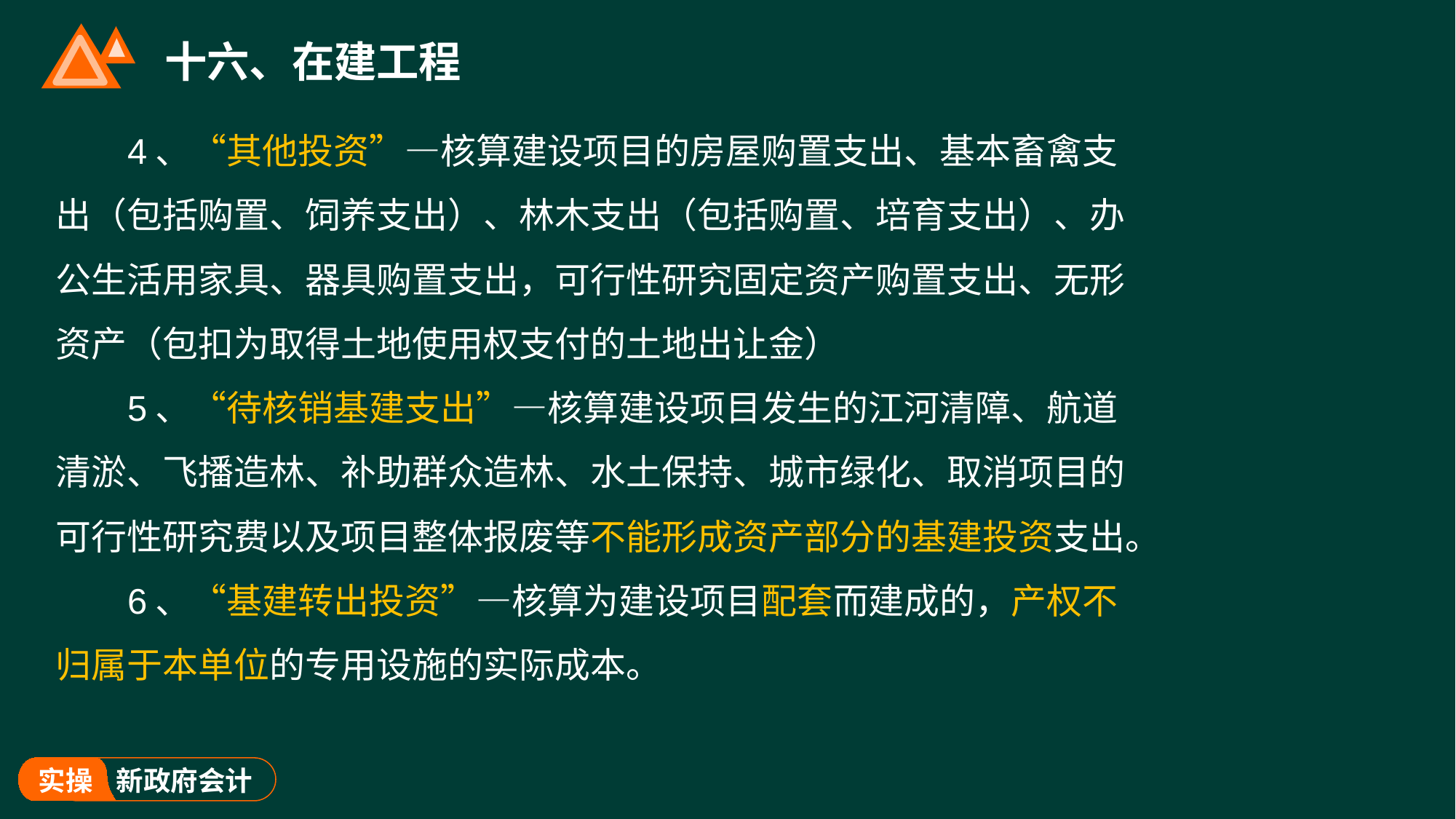

# 十六、在建工程
4、“其他投资”—核算建设项目的房屋购置支出、基本畜禽支出（包括购置、饲养支出）、林木支出（包括购置、培育支出）、办公生活用家具、器具购置支出，可行性研究固定资产购置支出、无形资产（包扣为取得土地使用权支付的土地出让金）
5、“待核销基建支出”—核算建设项目发生的江河清障、航道清淤、飞播造林、补助群众造林、水土保持、城市绿化、取消项目的可行性研究费以及项目整体报废等不能形成资产部分的基建投资支出。
6、“基建转出投资”—核算为建设项目配套而建成的，产权不归属于本单位的专用设施的实际成本。